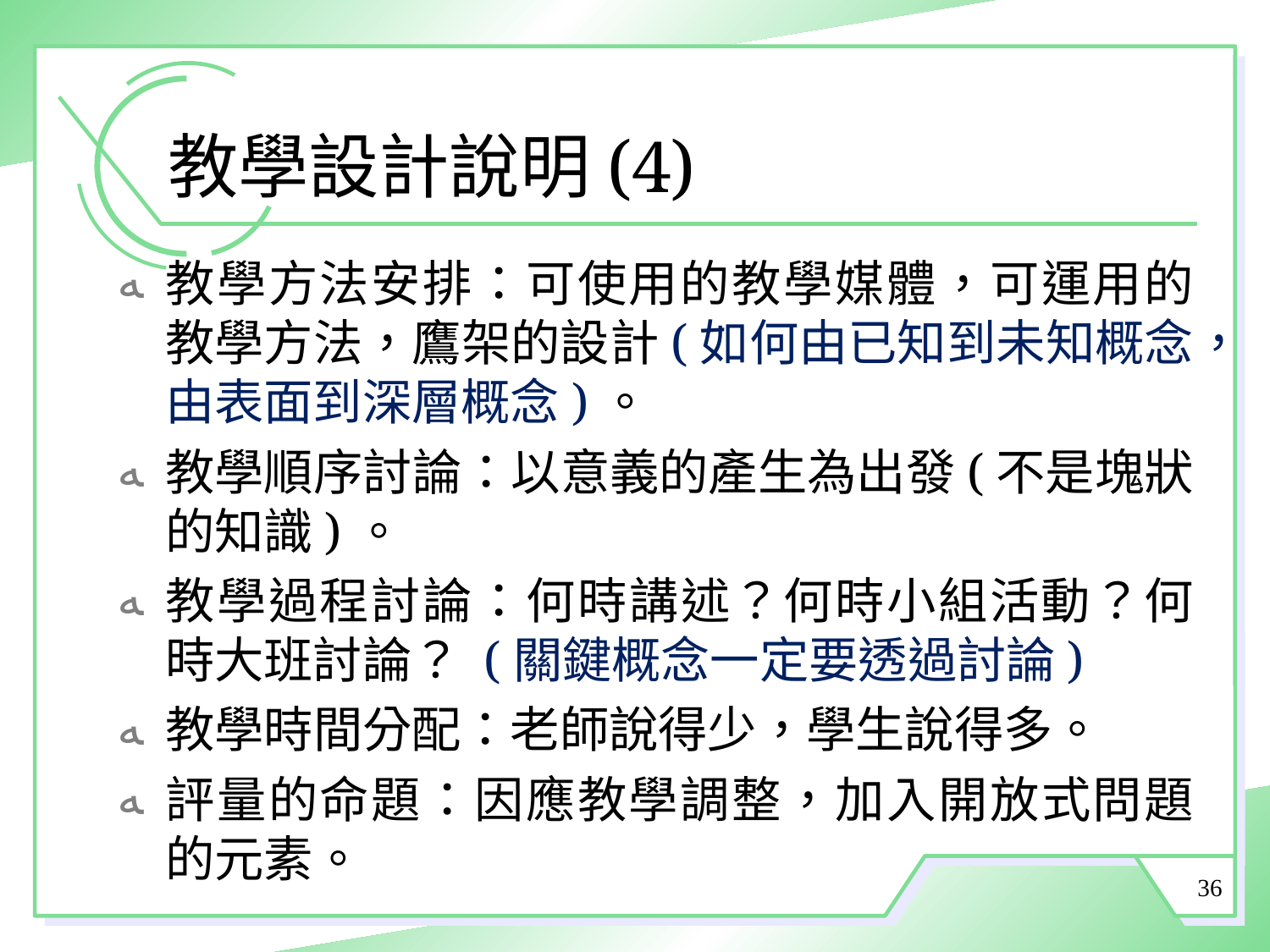

# 教學設計說明(4)
教學方法安排：可使用的教學媒體，可運用的教學方法，鷹架的設計(如何由已知到未知概念，由表面到深層概念)。
教學順序討論：以意義的產生為出發(不是塊狀的知識)。
教學過程討論：何時講述？何時小組活動？何時大班討論？ (關鍵概念一定要透過討論)
教學時間分配：老師說得少，學生說得多。
評量的命題：因應教學調整，加入開放式問題的元素。

36